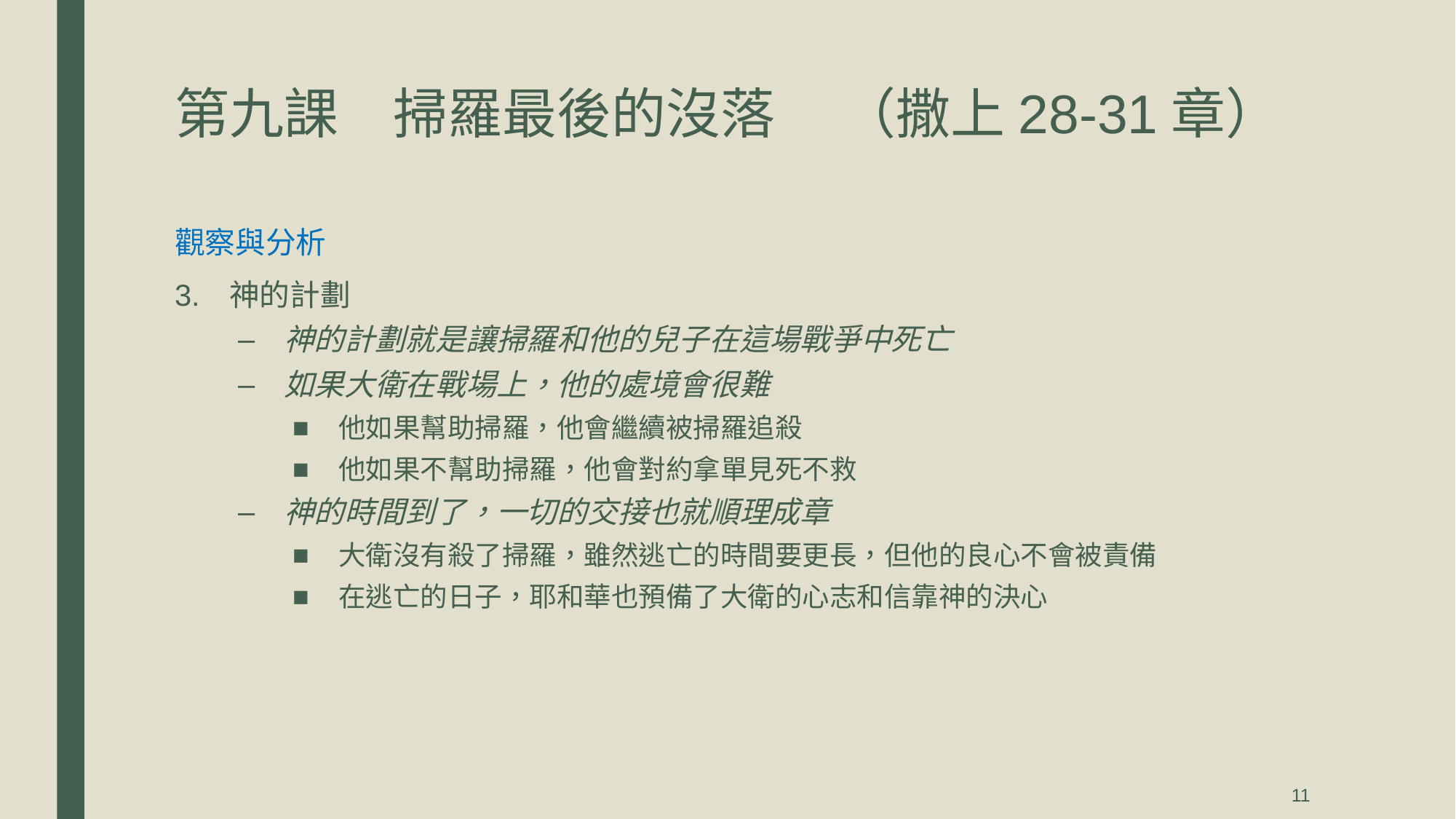

# 第九課	掃羅最後的沒落 	 （撒上28-31章）
觀察與分析
神的計劃
神的計劃就是讓掃羅和他的兒子在這場戰爭中死亡
如果大衛在戰場上，他的處境會很難
他如果幫助掃羅，他會繼續被掃羅追殺
他如果不幫助掃羅，他會對約拿單見死不救
神的時間到了，一切的交接也就順理成章
大衛沒有殺了掃羅，雖然逃亡的時間要更長，但他的良心不會被責備
在逃亡的日子，耶和華也預備了大衛的心志和信靠神的決心
11